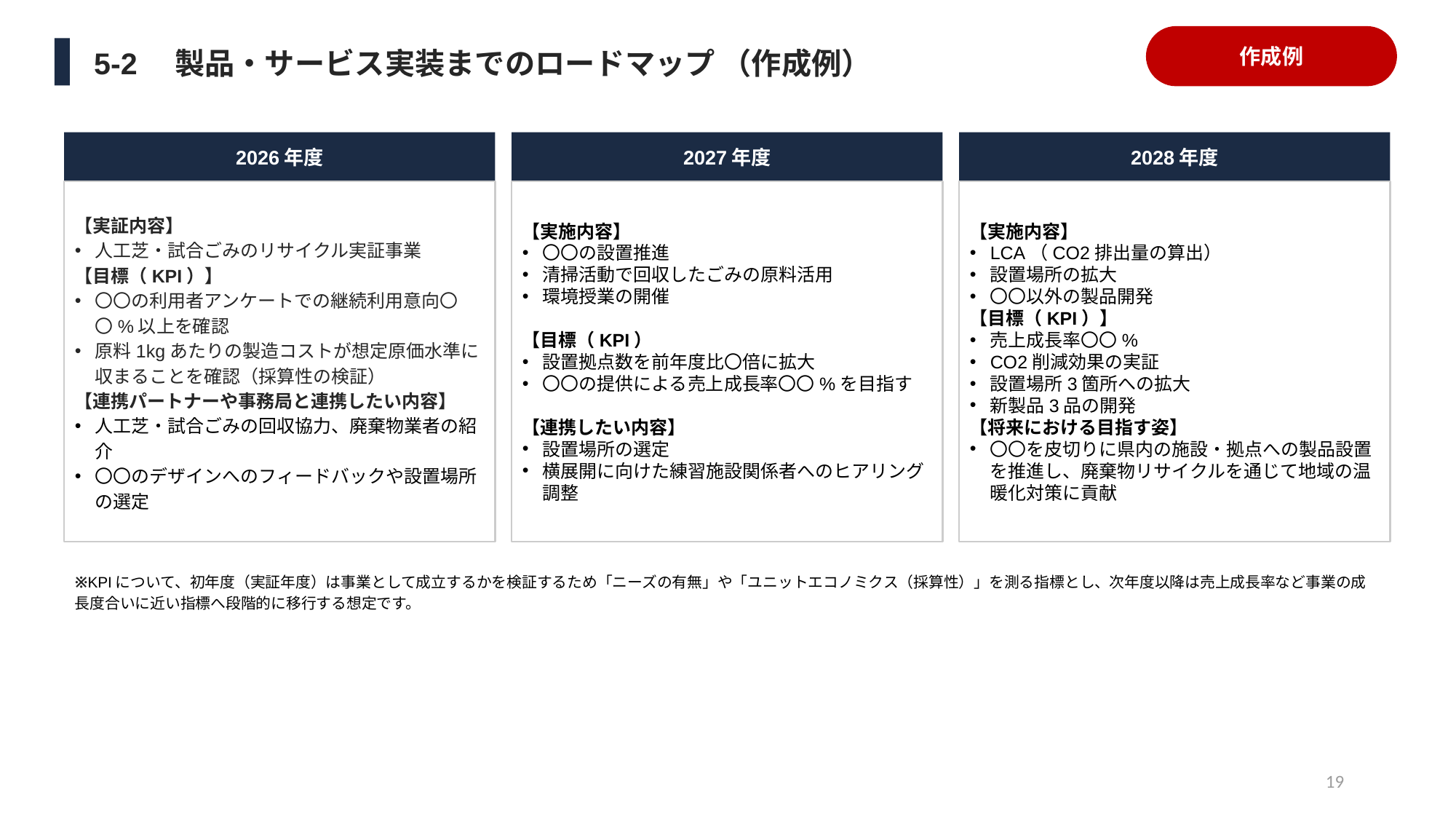

作成例
5-2　製品・サービス実装までのロードマップ （作成例）

2026年度

2027年度

2028年度
【実証内容】
人工芝・試合ごみのリサイクル実証事業
【目標（KPI）】
〇〇の利用者アンケートでの継続利用意向〇〇%以上を確認
原料1kgあたりの製造コストが想定原価水準に収まることを確認（採算性の検証）
【連携パートナーや事務局と連携したい内容】
人工芝・試合ごみの回収協力、廃棄物業者の紹介
〇〇のデザインへのフィードバックや設置場所の選定
【実施内容】
〇〇の設置推進
清掃活動で回収したごみの原料活用
環境授業の開催

【目標（KPI）
設置拠点数を前年度比〇倍に拡大
〇〇の提供による売上成長率〇〇%を目指す

【連携したい内容】
設置場所の選定
横展開に向けた練習施設関係者へのヒアリング調整
【実施内容】
LCA（CO2排出量の算出）
設置場所の拡大
〇〇以外の製品開発
【目標（KPI）】
売上成長率〇〇%
CO2削減効果の実証
設置場所3箇所への拡大
新製品3品の開発
【将来における目指す姿】
〇〇を皮切りに県内の施設・拠点への製品設置を推進し、廃棄物リサイクルを通じて地域の温暖化対策に貢献
※KPIについて、初年度（実証年度）は事業として成立するかを検証するため「ニーズの有無」や「ユニットエコノミクス（採算性）」を測る指標とし、次年度以降は売上成長率など事業の成長度合いに近い指標へ段階的に移行する想定です。
19